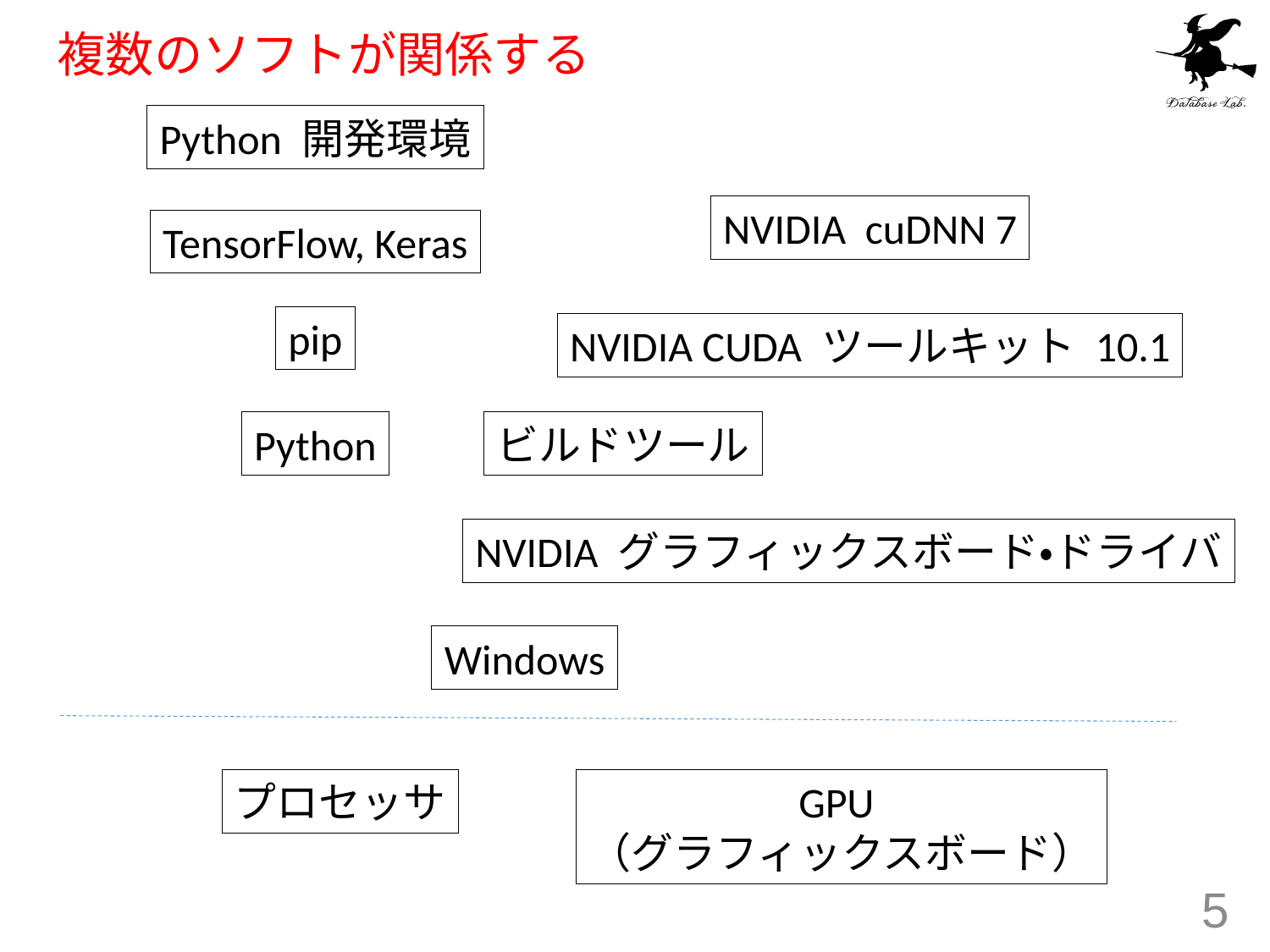

# 複数のソフトが関係する
Python 開発環境
NVIDIA  cuDNN 7
TensorFlow, Keras
pip
NVIDIA CUDA ツールキット 10.1
Python
ビルドツール
NVIDIA グラフィックスボード・ドライバ
Windows
プロセッサ
GPU
（グラフィックスボード）
5